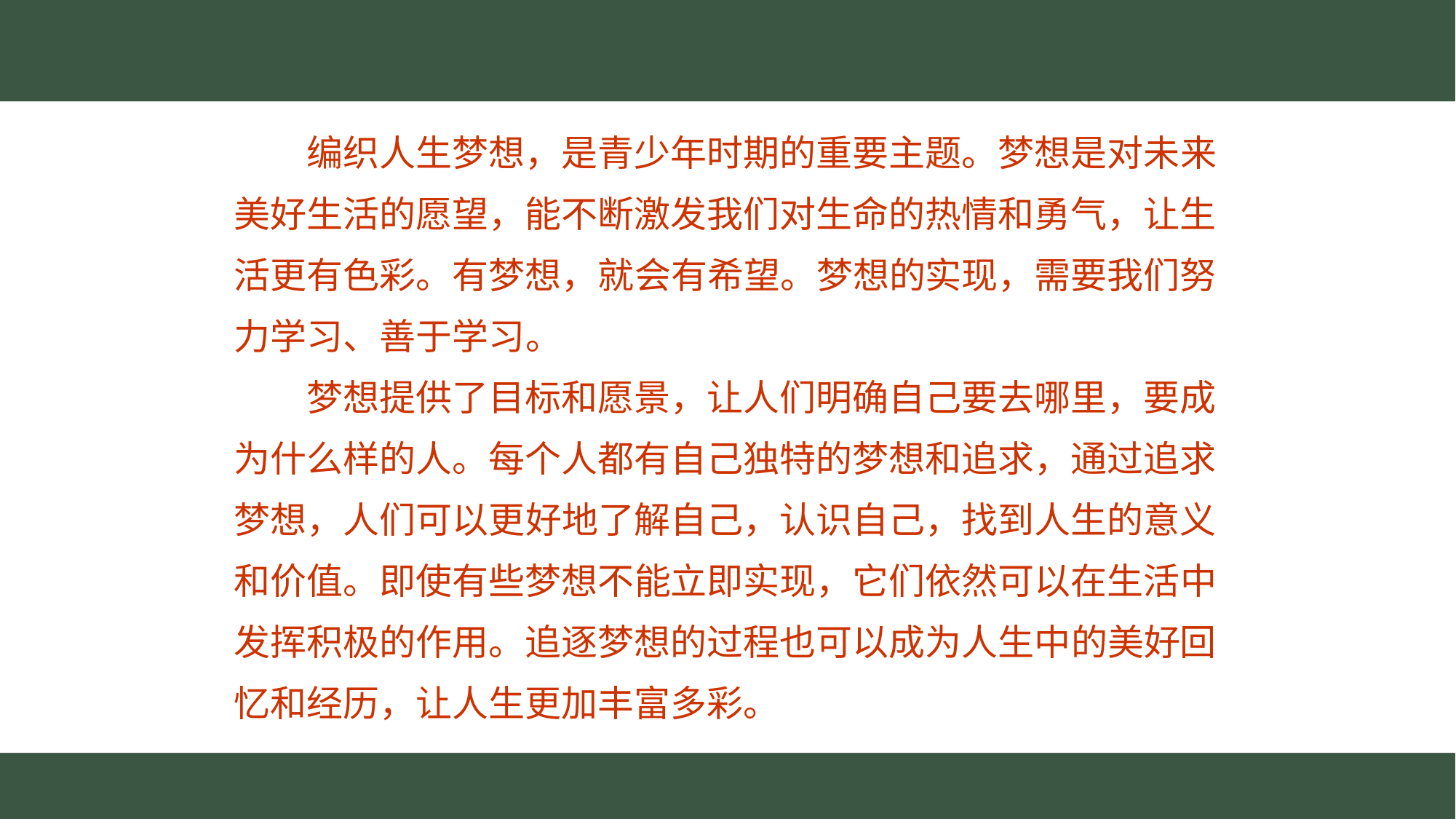

编织人生梦想，是青少年时期的重要主题。梦想是对未来
美好生活的愿望，能不断激发我们对生命的热情和勇气，让生
活更有色彩。有梦想，就会有希望。梦想的实现，需要我们努
力学习、善于学习。
　　梦想提供了目标和愿景，让人们明确自己要去哪里，要成
为什么样的人。每个人都有自己独特的梦想和追求，通过追求
梦想，人们可以更好地了解自己，认识自己，找到人生的意义
和价值。即使有些梦想不能立即实现，它们依然可以在生活中
发挥积极的作用。追逐梦想的过程也可以成为人生中的美好回
忆和经历，让人生更加丰富多彩。